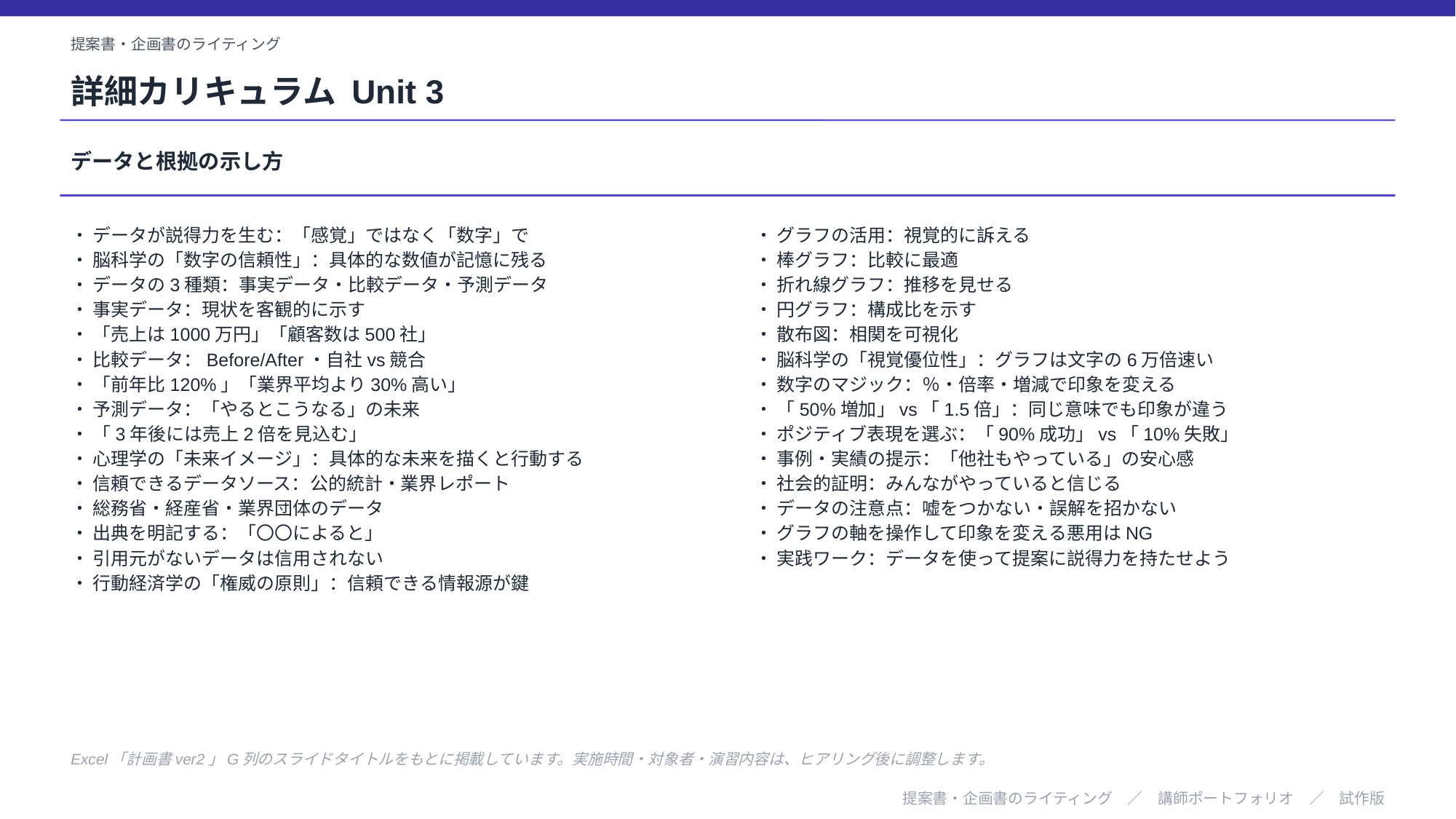

提案書・企画書のライティング
詳細カリキュラム Unit 3

データと根拠の示し方

・ データが説得力を生む：「感覚」ではなく「数字」で
・ 脳科学の「数字の信頼性」：具体的な数値が記憶に残る
・ データの3種類：事実データ・比較データ・予測データ
・ 事実データ：現状を客観的に示す
・ 「売上は1000万円」「顧客数は500社」
・ 比較データ：Before/After・自社vs競合
・ 「前年比120%」「業界平均より30%高い」
・ 予測データ：「やるとこうなる」の未来
・ 「3年後には売上2倍を見込む」
・ 心理学の「未来イメージ」：具体的な未来を描くと行動する
・ 信頼できるデータソース：公的統計・業界レポート
・ 総務省・経産省・業界団体のデータ
・ 出典を明記する：「〇〇によると」
・ 引用元がないデータは信用されない
・ 行動経済学の「権威の原則」：信頼できる情報源が鍵
・ グラフの活用：視覚的に訴える
・ 棒グラフ：比較に最適
・ 折れ線グラフ：推移を見せる
・ 円グラフ：構成比を示す
・ 散布図：相関を可視化
・ 脳科学の「視覚優位性」：グラフは文字の6万倍速い
・ 数字のマジック：％・倍率・増減で印象を変える
・ 「50%増加」vs「1.5倍」：同じ意味でも印象が違う
・ ポジティブ表現を選ぶ：「90%成功」vs「10%失敗」
・ 事例・実績の提示：「他社もやっている」の安心感
・ 社会的証明：みんながやっていると信じる
・ データの注意点：嘘をつかない・誤解を招かない
・ グラフの軸を操作して印象を変える悪用はNG
・ 実践ワーク：データを使って提案に説得力を持たせよう
Excel「計画書ver2」G列のスライドタイトルをもとに掲載しています。実施時間・対象者・演習内容は、ヒアリング後に調整します。
提案書・企画書のライティング　／　講師ポートフォリオ　／　試作版